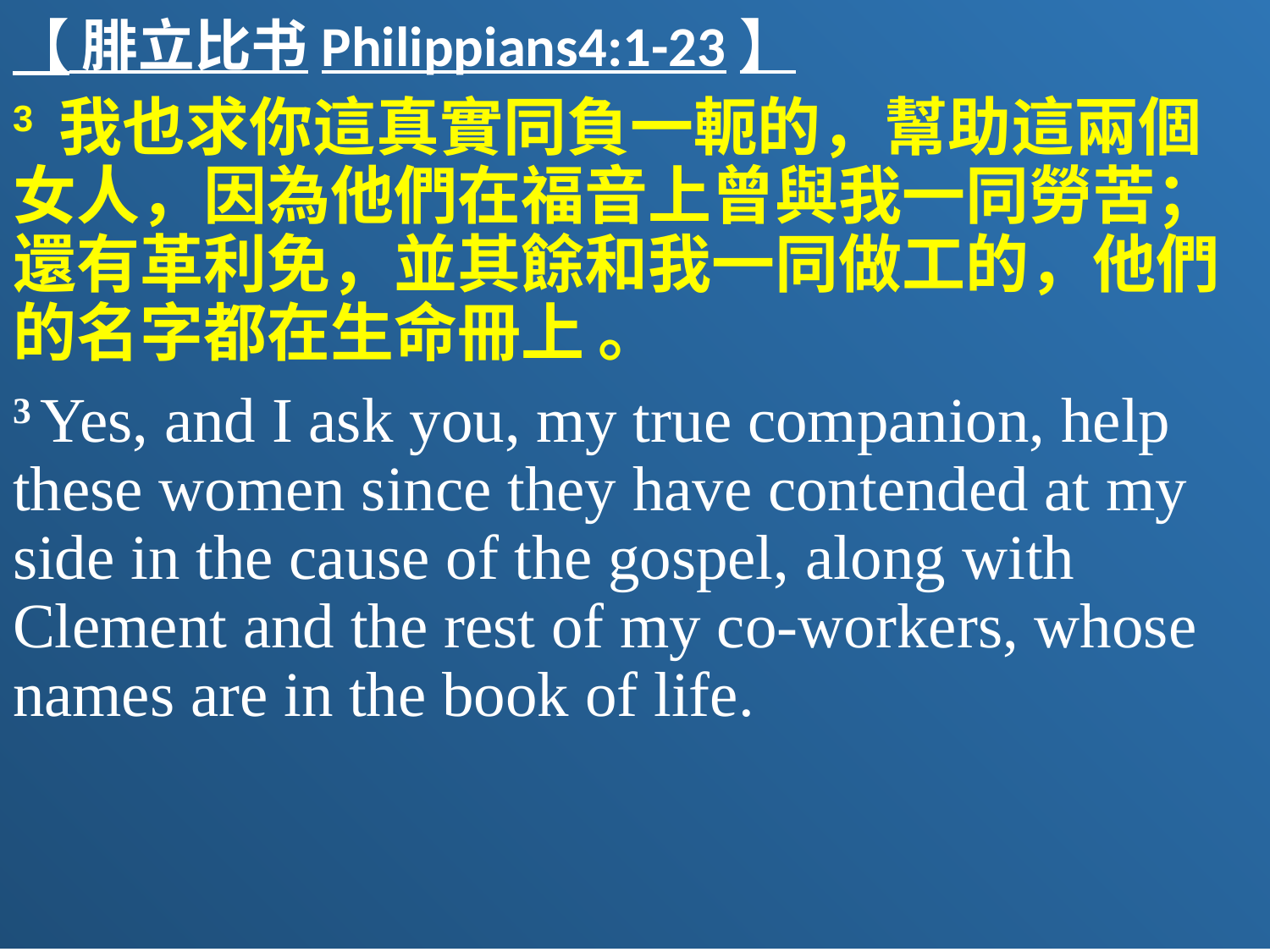

【 腓立比书Philippians4:1-23】
3 我也求你這真實同負一軛的，幫助這兩個女人，因為他們在福音上曾與我一同勞苦；還有革利免，並其餘和我一同做工的，他們的名字都在生命冊上 。
3 Yes, and I ask you, my true companion, help these women since they have contended at my side in the cause of the gospel, along with Clement and the rest of my co-workers, whose names are in the book of life.